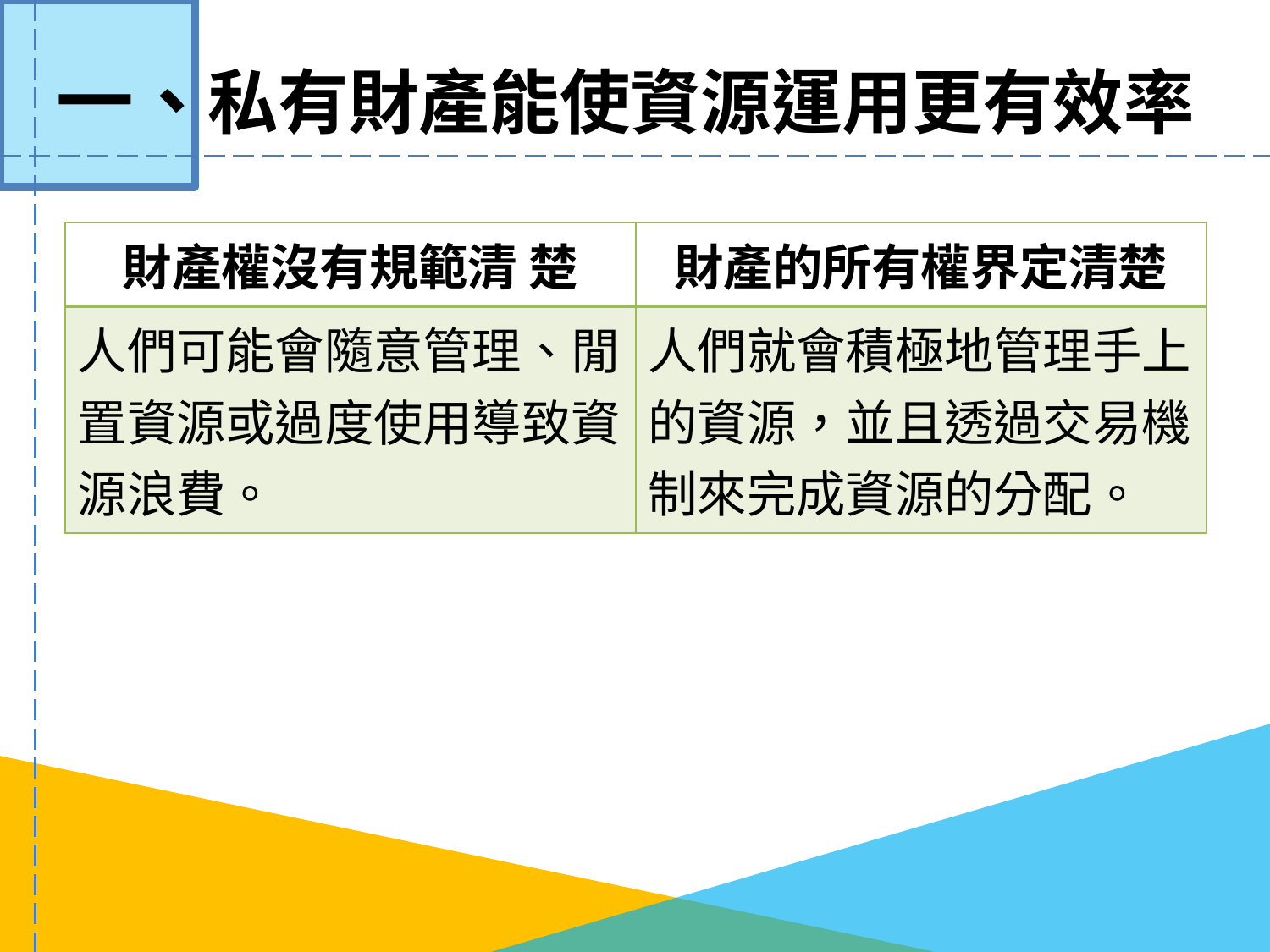

# 私有財產能使資源運用更有效率
一、
| 財產權沒有規範清 楚 | 財產的所有權界定清楚 |
| --- | --- |
| 人們可能會隨意管理、閒置資源或過度使用導致資源浪費。 | 人們就會積極地管理手上的資源，並且透過交易機制來完成資源的分配。 |